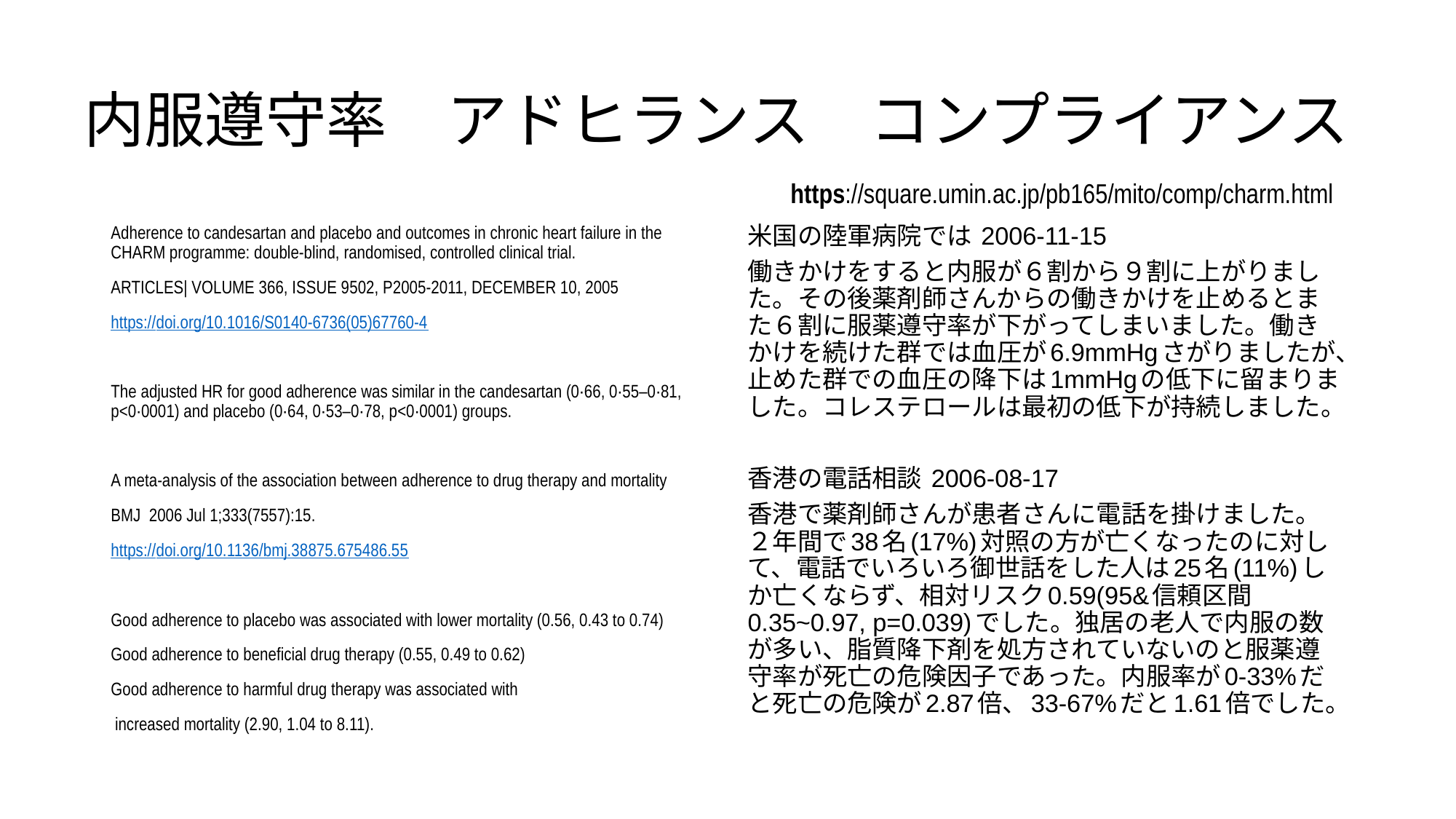

# 内服遵守率　アドヒランス　コンプライアンス
https://square.umin.ac.jp/pb165/mito/comp/charm.html
Adherence to candesartan and placebo and outcomes in chronic heart failure in the CHARM programme: double-blind, randomised, controlled clinical trial.
ARTICLES| VOLUME 366, ISSUE 9502, P2005-2011, DECEMBER 10, 2005
https://doi.org/10.1016/S0140-6736(05)67760-4

The adjusted HR for good adherence was similar in the candesartan (0·66, 0·55–0·81, p<0·0001) and placebo (0·64, 0·53–0·78, p<0·0001) groups.

A meta-analysis of the association between adherence to drug therapy and mortality
BMJ  2006 Jul 1;333(7557):15.
https://doi.org/10.1136/bmj.38875.675486.55

Good adherence to placebo was associated with lower mortality (0.56, 0.43 to 0.74)
Good adherence to beneficial drug therapy (0.55, 0.49 to 0.62)
Good adherence to harmful drug therapy was associated with
 increased mortality (2.90, 1.04 to 8.11).
米国の陸軍病院では 2006-11-15
働きかけをすると内服が６割から９割に上がりました。その後薬剤師さんからの働きかけを止めるとまた６割に服薬遵守率が下がってしまいました。働きかけを続けた群では血圧が6.9mmHgさがりましたが、止めた群での血圧の降下は1mmHgの低下に留まりました。コレステロールは最初の低下が持続しました。

香港の電話相談 2006-08-17
香港で薬剤師さんが患者さんに電話を掛けました。２年間で38名(17%)対照の方が亡くなったのに対して、電話でいろいろ御世話をした人は25名(11%)しか亡くならず、相対リスク0.59(95&信頼区間0.35~0.97, p=0.039)でした。独居の老人で内服の数が多い、脂質降下剤を処方されていないのと服薬遵守率が死亡の危険因子であった。内服率が0-33%だと死亡の危険が2.87倍、33-67%だと1.61倍でした。